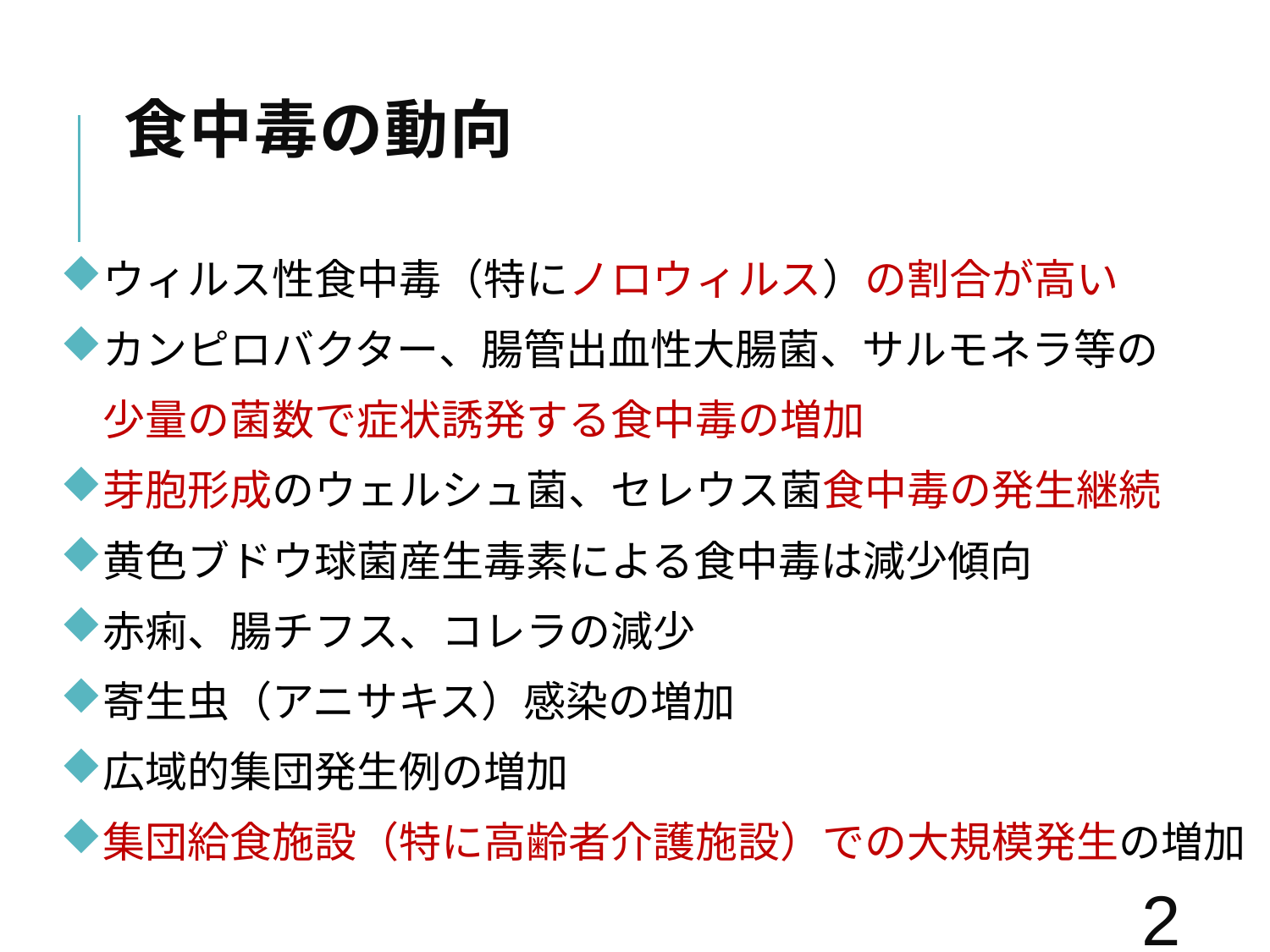

# 食中毒の動向
ウィルス性食中毒（特にノロウィルス）の割合が高い
カンピロバクター、腸管出血性大腸菌、サルモネラ等の
　少量の菌数で症状誘発する食中毒の増加
芽胞形成のウェルシュ菌、セレウス菌食中毒の発生継続
黄色ブドウ球菌産生毒素による食中毒は減少傾向
赤痢、腸チフス、コレラの減少
寄生虫（アニサキス）感染の増加
広域的集団発生例の増加
集団給食施設（特に高齢者介護施設）での大規模発生の増加
28